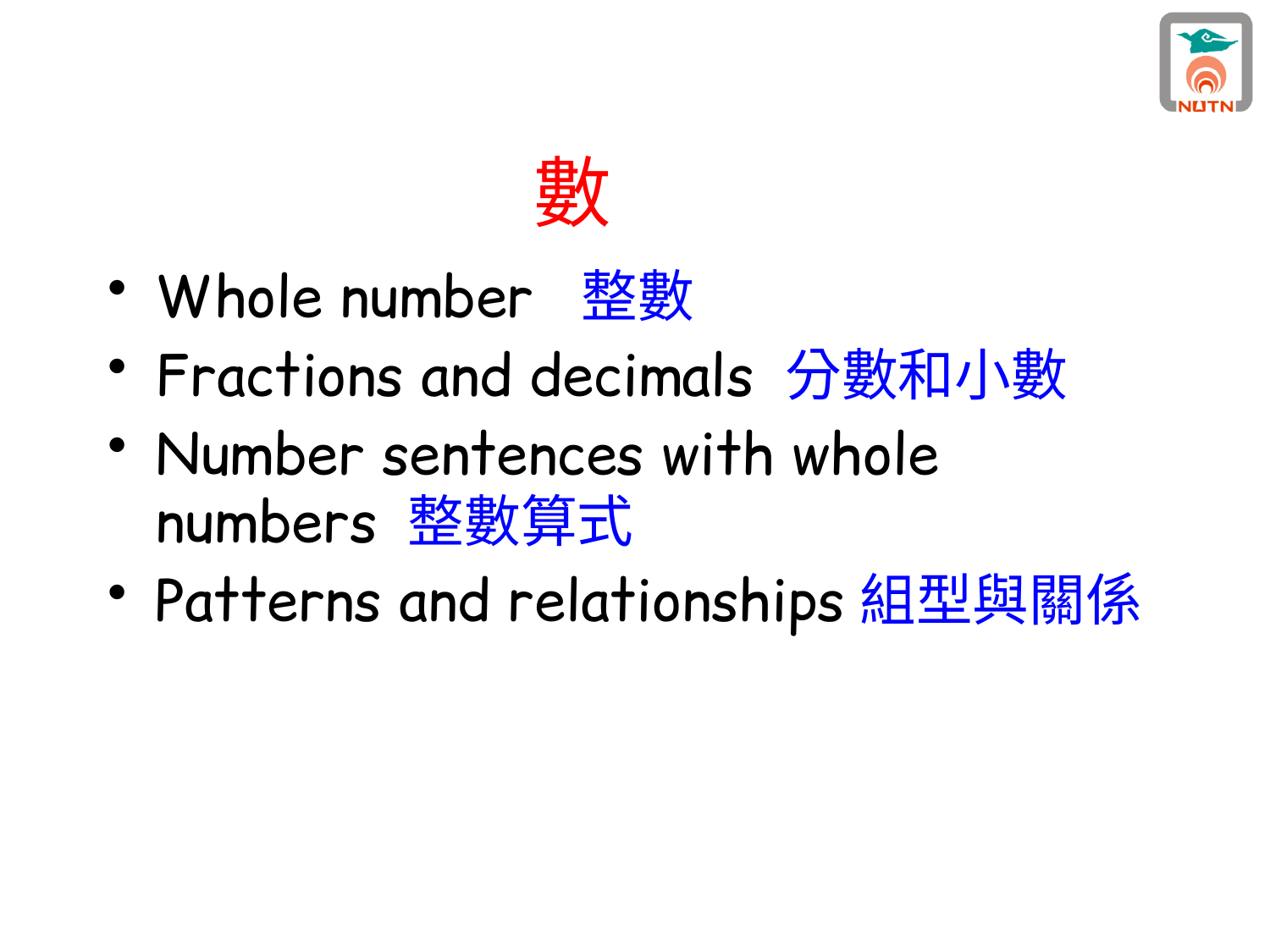

# 數
Whole number  整數
Fractions and decimals 分數和小數
Number sentences with whole numbers 整數算式
Patterns and relationships組型與關係